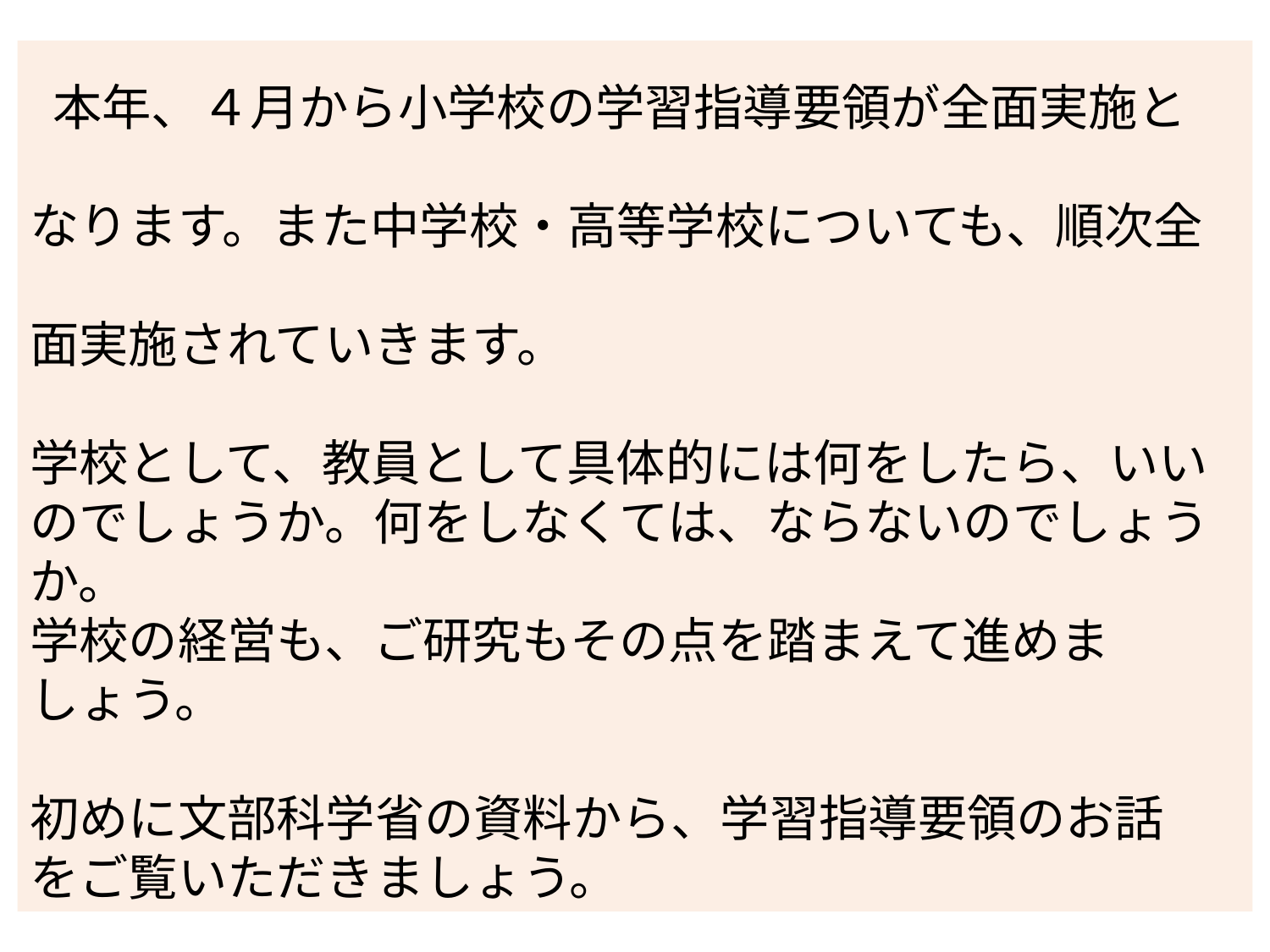

本年、４月から小学校の学習指導要領が全面実施と

なります。また中学校・高等学校についても、順次全

面実施されていきます。

学校として、教員として具体的には何をしたら、いい
のでしょうか。何をしなくては、ならないのでしょうか。
学校の経営も、ご研究もその点を踏まえて進めま
しょう。

初めに文部科学省の資料から、学習指導要領のお話
をご覧いただきましょう。